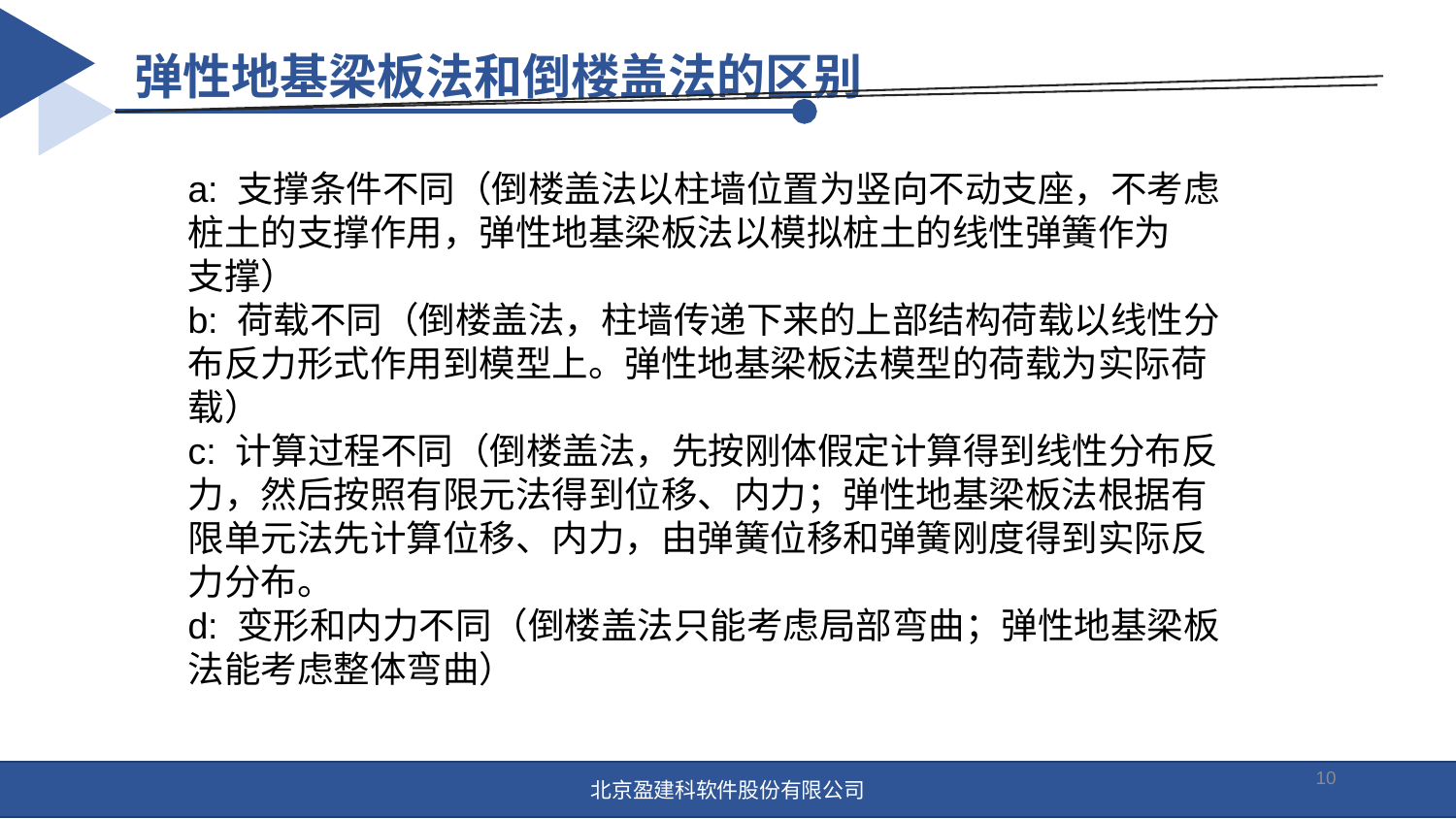

弹性地基梁板法和倒楼盖法的区别

a: 支撑条件不同（倒楼盖法以柱墙位置为竖向不动支座，不考虑
桩土的支撑作用，弹性地基梁板法以模拟桩土的线性弹簧作为
支撑）
b: 荷载不同（倒楼盖法，柱墙传递下来的上部结构荷载以线性分布反力形式作用到模型上。弹性地基梁板法模型的荷载为实际荷载）
c: 计算过程不同（倒楼盖法，先按刚体假定计算得到线性分布反力，然后按照有限元法得到位移、内力；弹性地基梁板法根据有限单元法先计算位移、内力，由弹簧位移和弹簧刚度得到实际反力分布。
d: 变形和内力不同（倒楼盖法只能考虑局部弯曲；弹性地基梁板法能考虑整体弯曲）
10